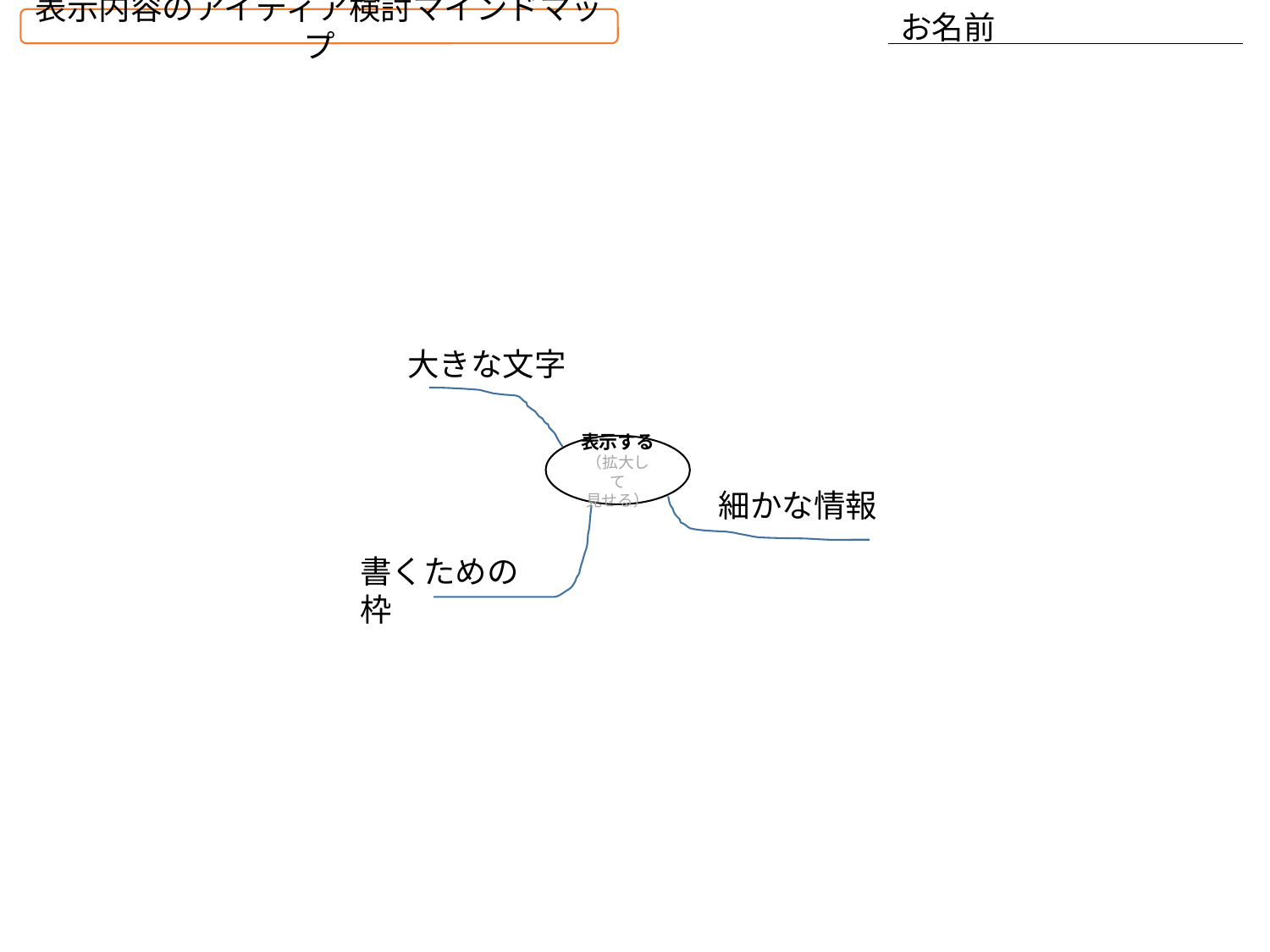

お名前
表示内容のアイディア検討マインドマップ
大きな文字

表示する
（拡大して
見せる）
細かな情報

書くための枠